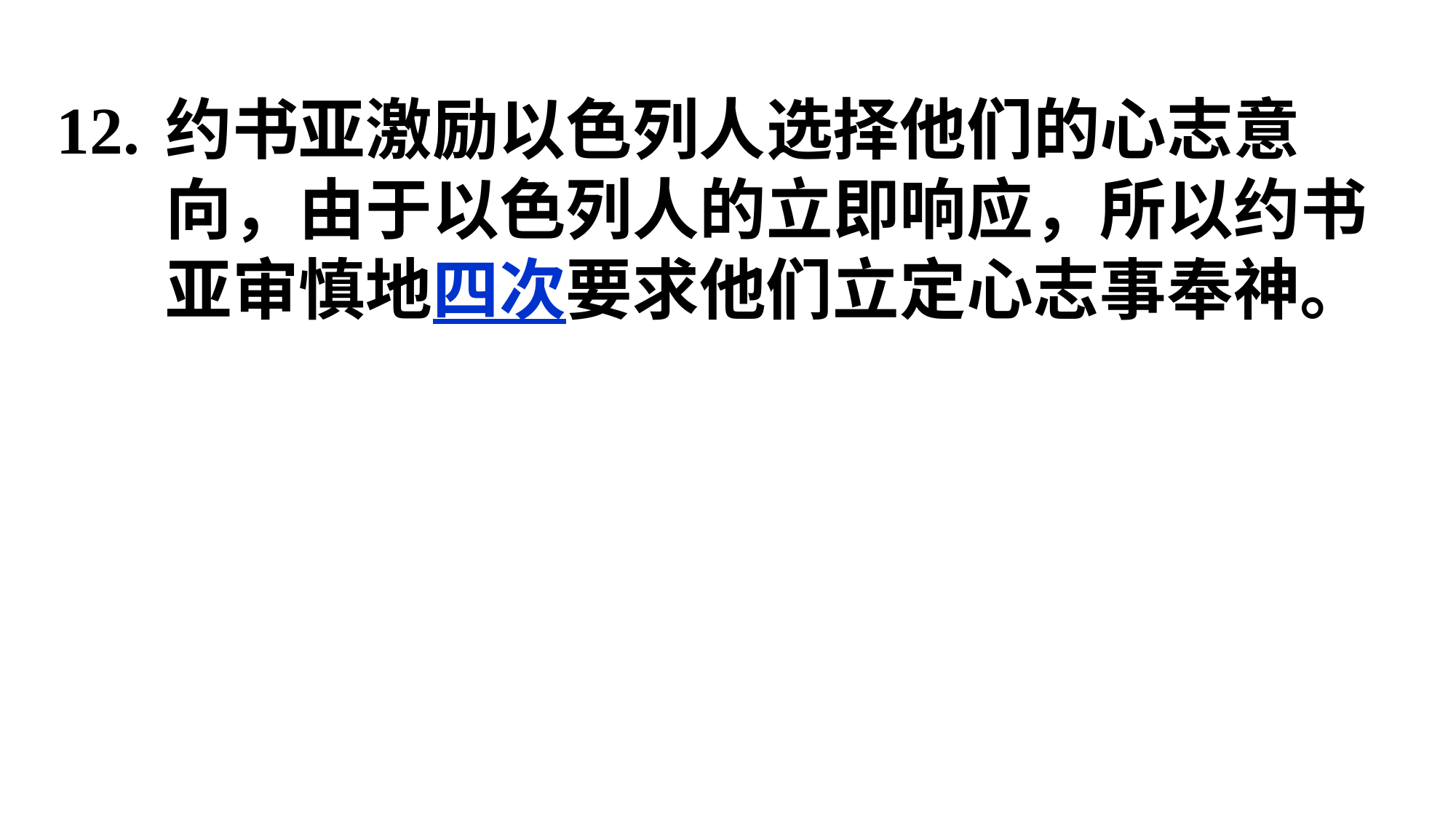

12. 	约书亚激励以色列人选择他们的心志意向，由于以色列人的立即响应，所以约书亚审慎地四次要求他们立定心志事奉神。